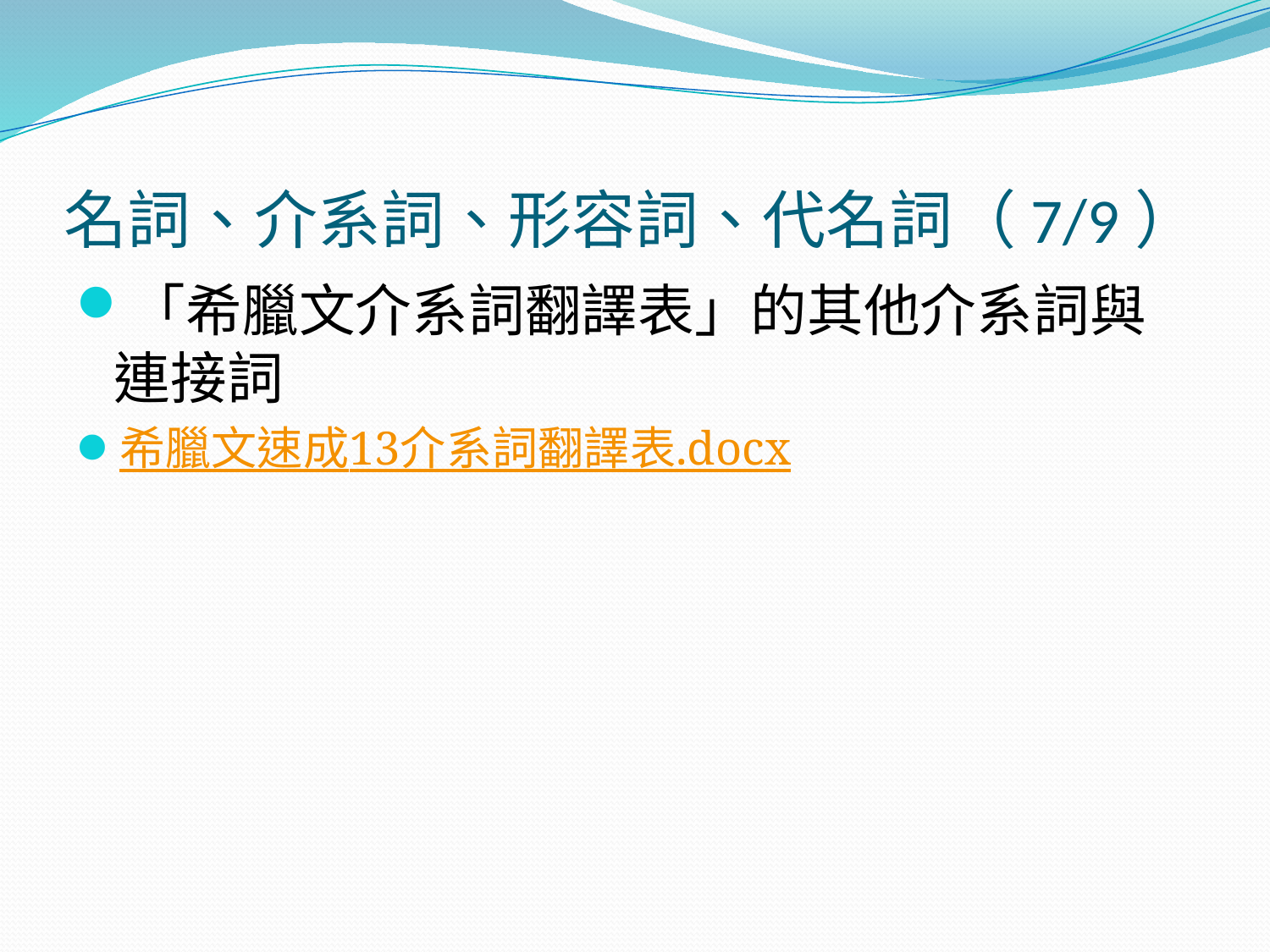

# 名詞、介系詞、形容詞、代名詞（7/9）
「希臘文介系詞翻譯表」的其他介系詞與連接詞
希臘文速成13介系詞翻譯表.docx